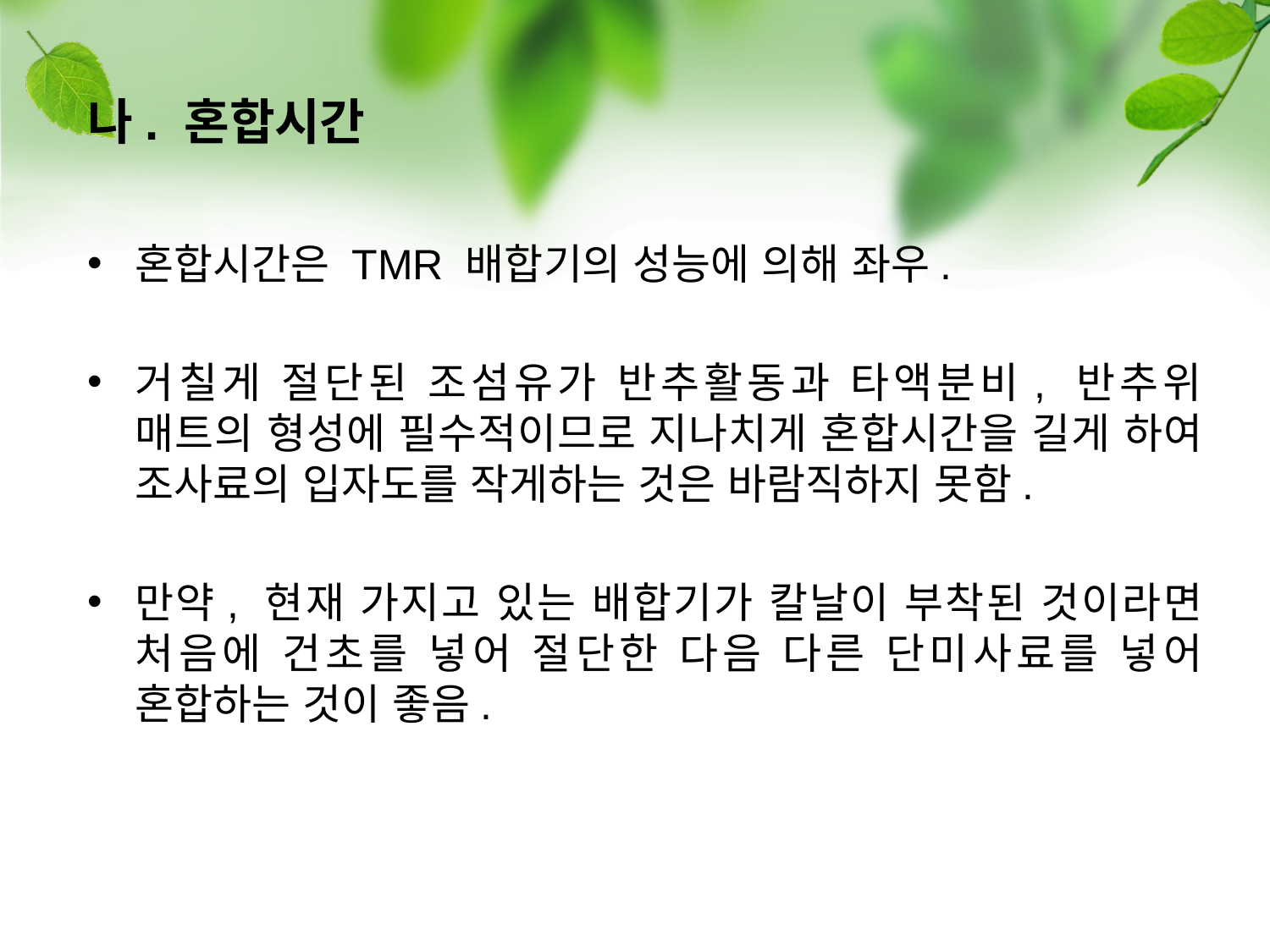

나. 혼합시간

혼합시간은 TMR 배합기의 성능에 의해 좌우.

거칠게 절단된 조섬유가 반추활동과 타액분비, 반추위 매트의 형성에 필수적이므로 지나치게 혼합시간을 길게 하여 조사료의 입자도를 작게하는 것은 바람직하지 못함.

만약, 현재 가지고 있는 배합기가 칼날이 부착된 것이라면 처음에 건초를 넣어 절단한 다음 다른 단미사료를 넣어 혼합하는 것이 좋음.